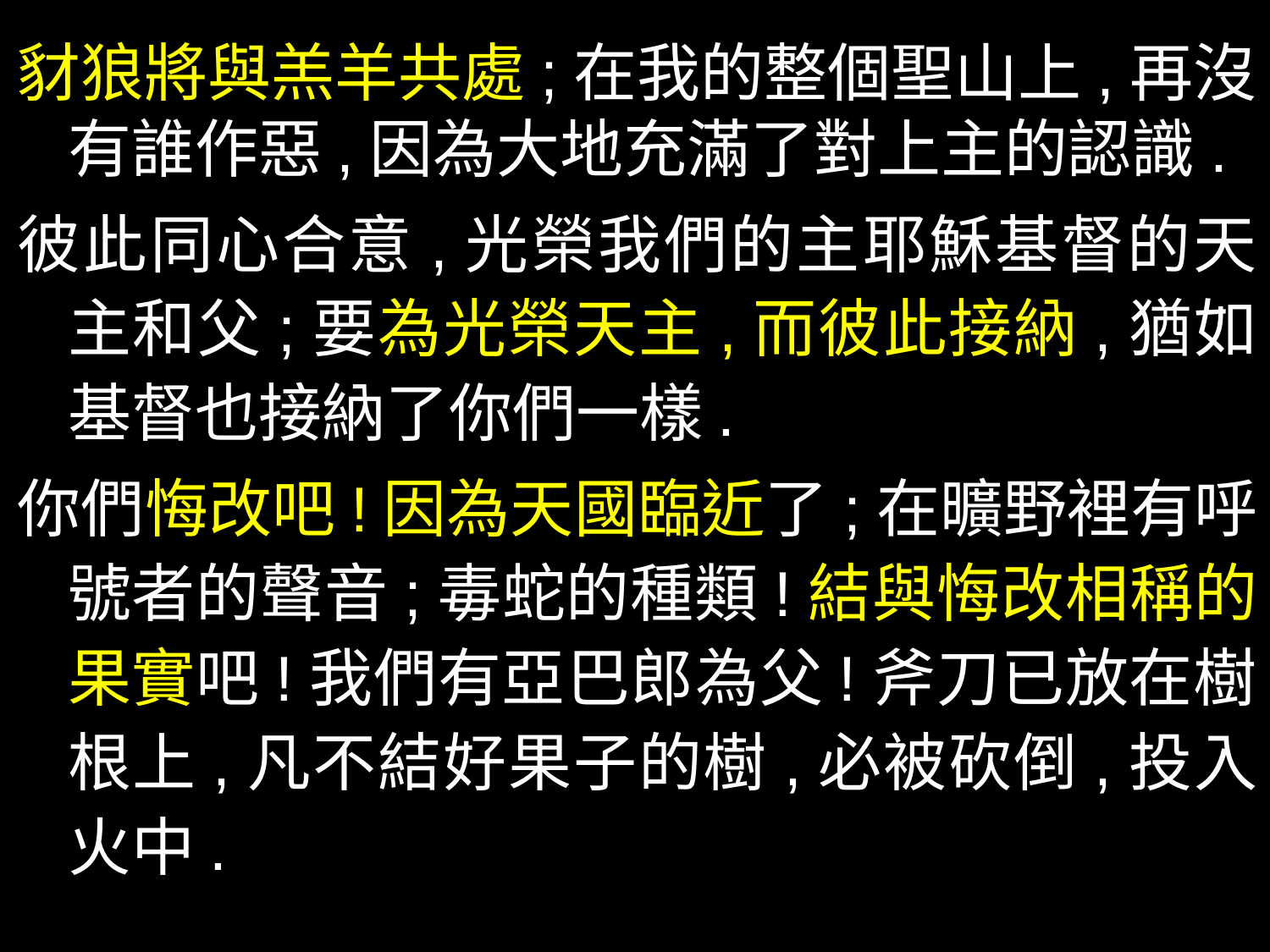

豺狼將與羔羊共處;在我的整個聖山上,再沒有誰作惡,因為大地充滿了對上主的認識.
彼此同心合意,光榮我們的主耶穌基督的天主和父;要為光榮天主,而彼此接納,猶如基督也接納了你們一樣.
你們悔改吧!因為天國臨近了;在曠野裡有呼號者的聲音;毒蛇的種類!結與悔改相稱的果實吧!我們有亞巴郎為父!斧刀已放在樹根上,凡不結好果子的樹,必被砍倒,投入火中.